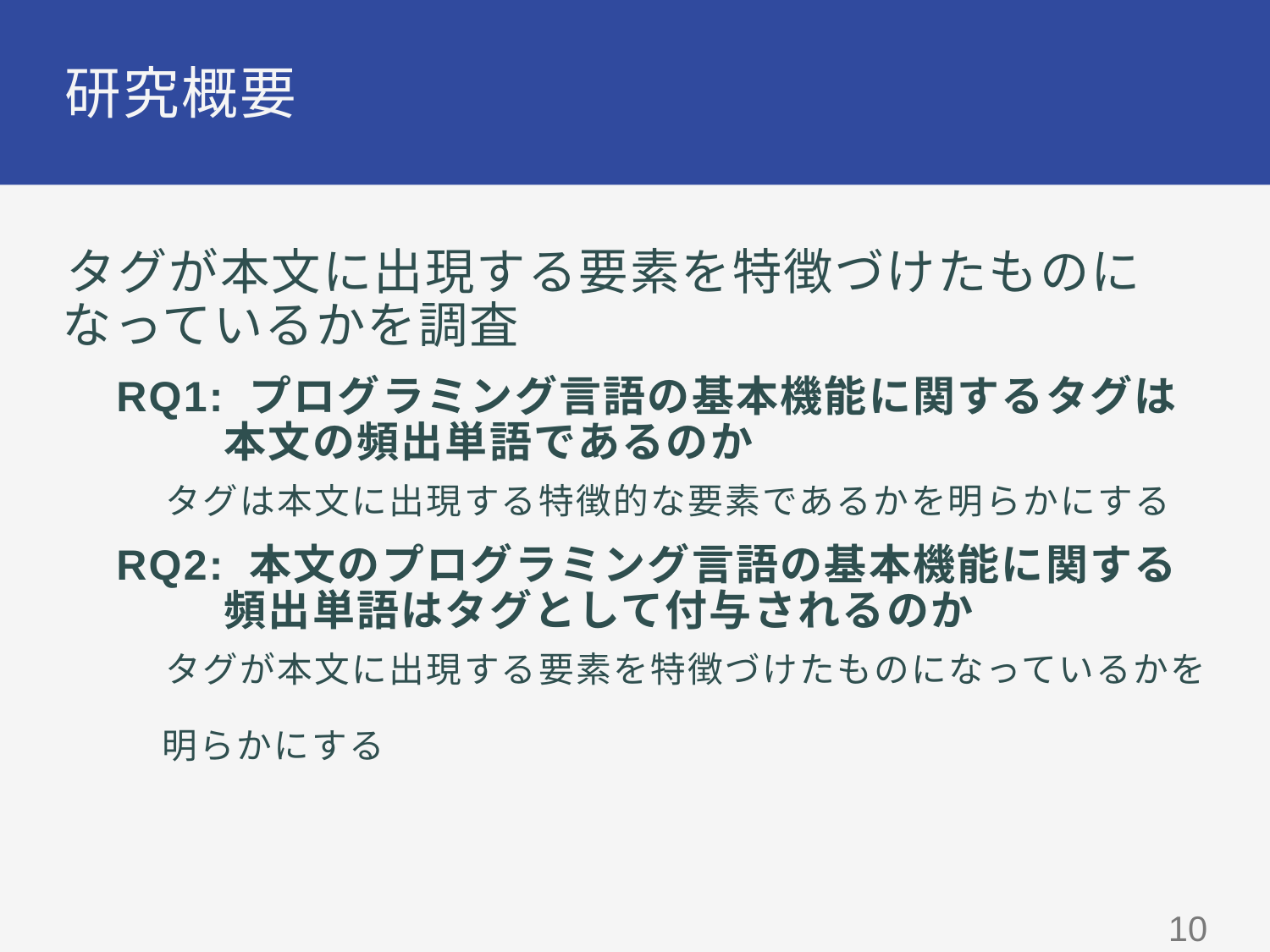

# 研究概要
タグが本文に出現する要素を特徴づけたものに
なっているかを調査
RQ1: プログラミング言語の基本機能に関するタグは
　　  本文の頻出単語であるのか
タグは本文に出現する特徴的な要素であるかを明らかにする
RQ2: 本文のプログラミング言語の基本機能に関する
　　  頻出単語はタグとして付与されるのか
タグが本文に出現する要素を特徴づけたものになっているかを
明らかにする
10